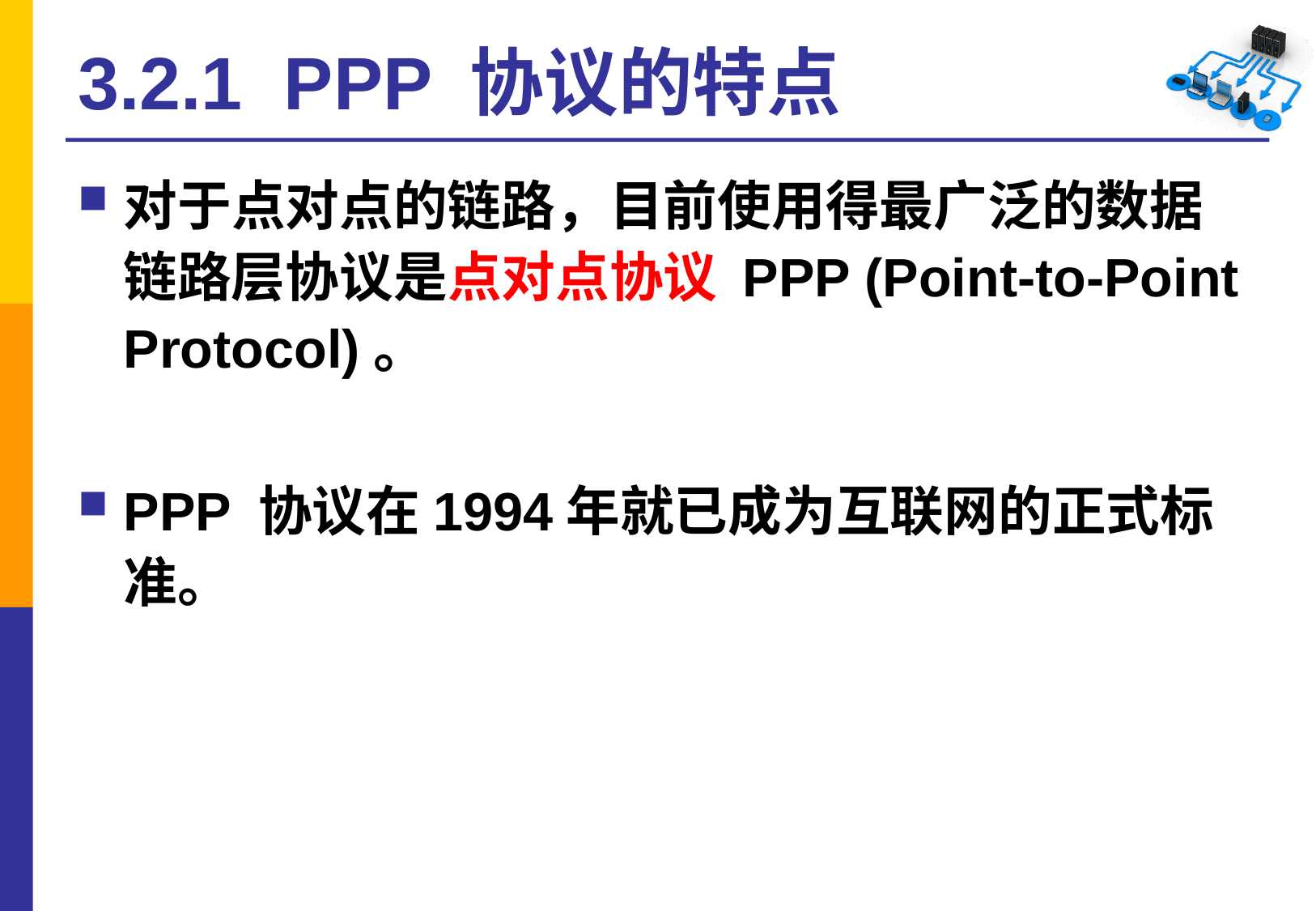

# 3.2.1  PPP 协议的特点
对于点对点的链路，目前使用得最广泛的数据链路层协议是点对点协议 PPP (Point-to-Point Protocol)。

PPP 协议在1994年就已成为互联网的正式标准。